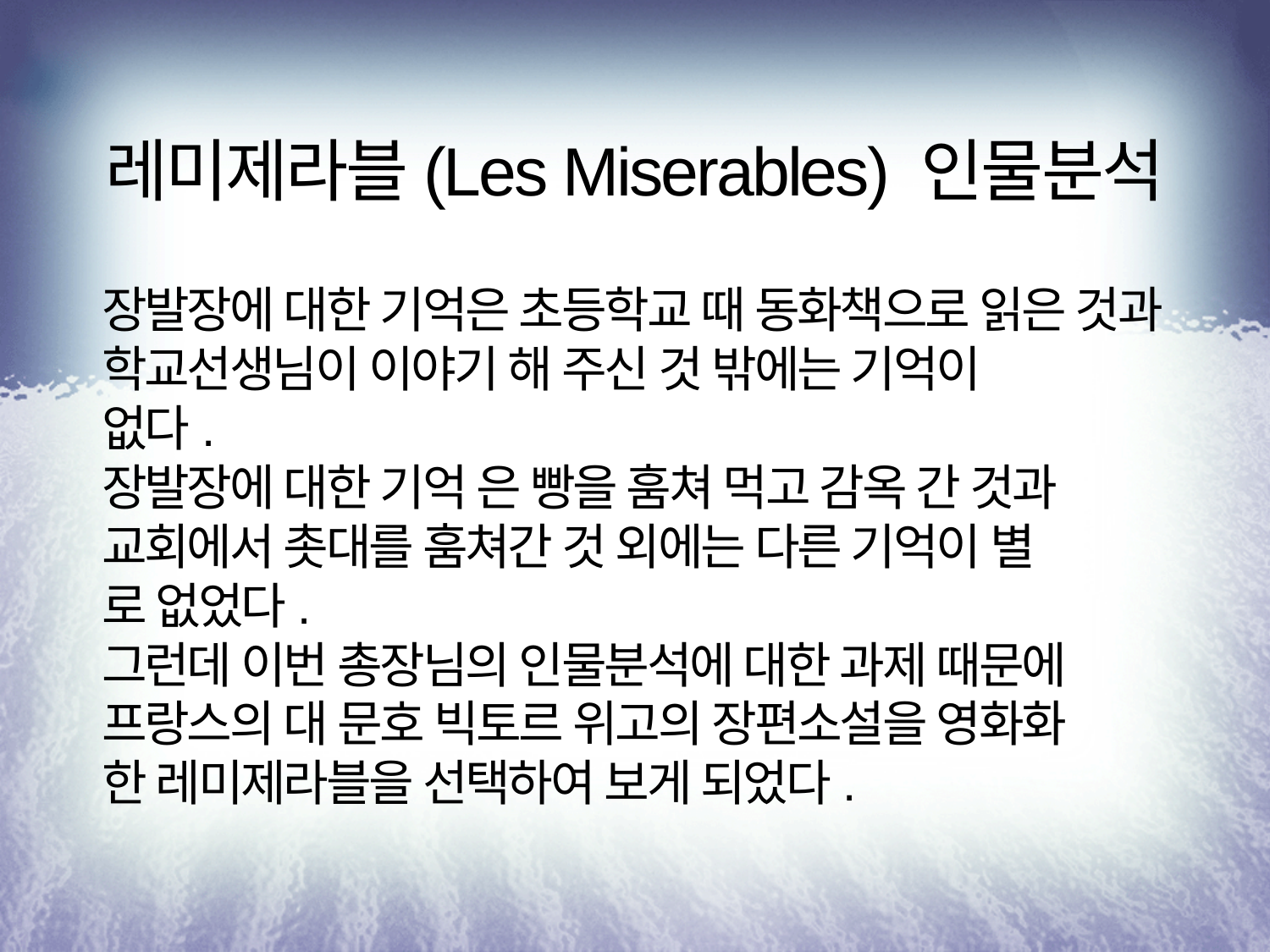

# 레미제라블(Les Miserables) 인물분석
장발장에 대한 기억은 초등학교 때 동화책으로 읽은 것과 학교선생님이 이야기 해 주신 것 밖에는 기억이
없다.
장발장에 대한 기억 은 빵을 훔쳐 먹고 감옥 간 것과 교회에서 촛대를 훔쳐간 것 외에는 다른 기억이 별
로 없었다.
그런데 이번 총장님의 인물분석에 대한 과제 때문에 프랑스의 대 문호 빅토르 위고의 장편소설을 영화화
한 레미제라블을 선택하여 보게 되었다.